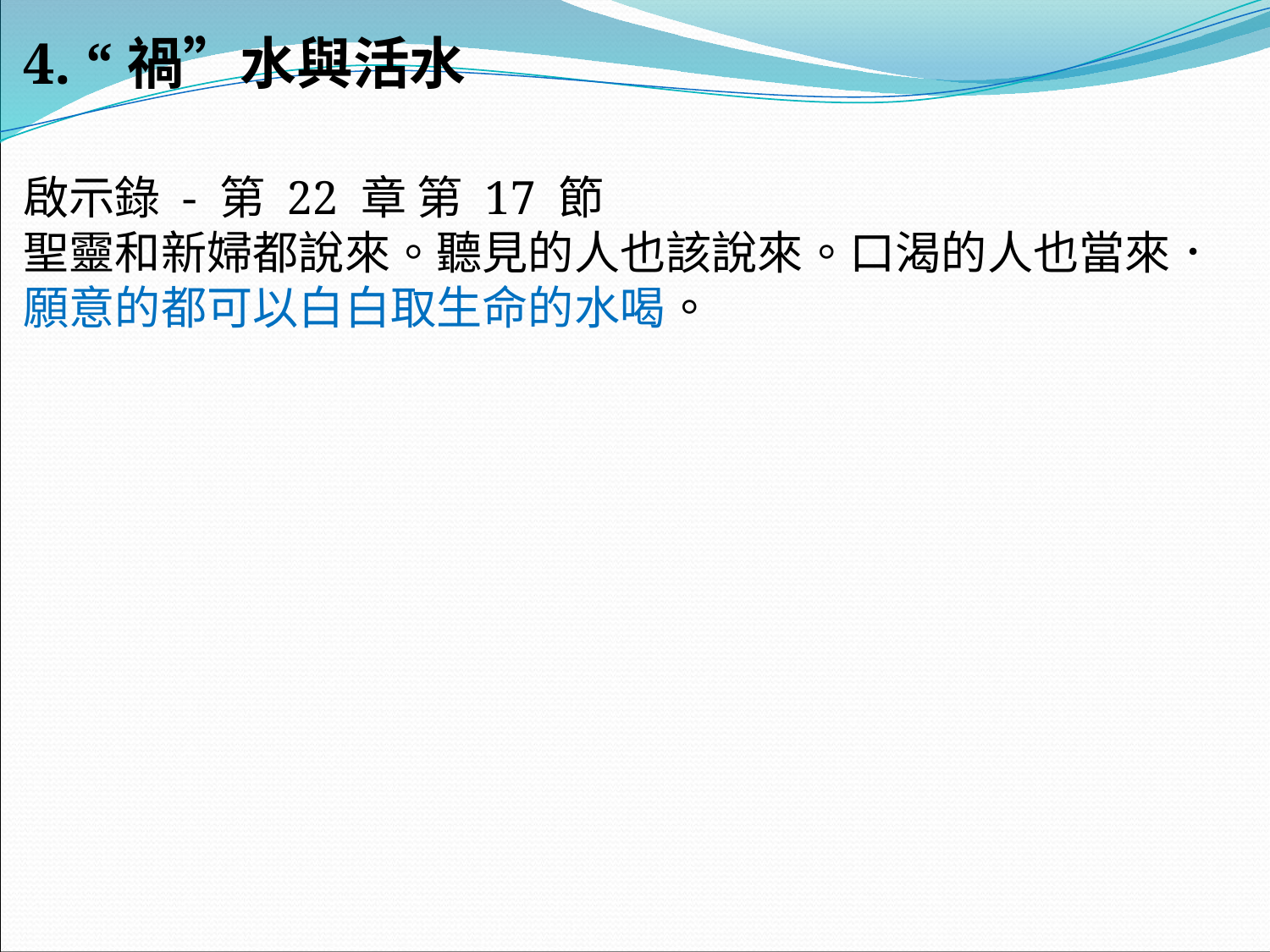

4. “禍”水與活水

啟示錄 - 第 22 章 第 17 節
聖靈和新婦都說來。聽見的人也該說來。口渴的人也當來．願意的都可以白白取生命的水喝。
#